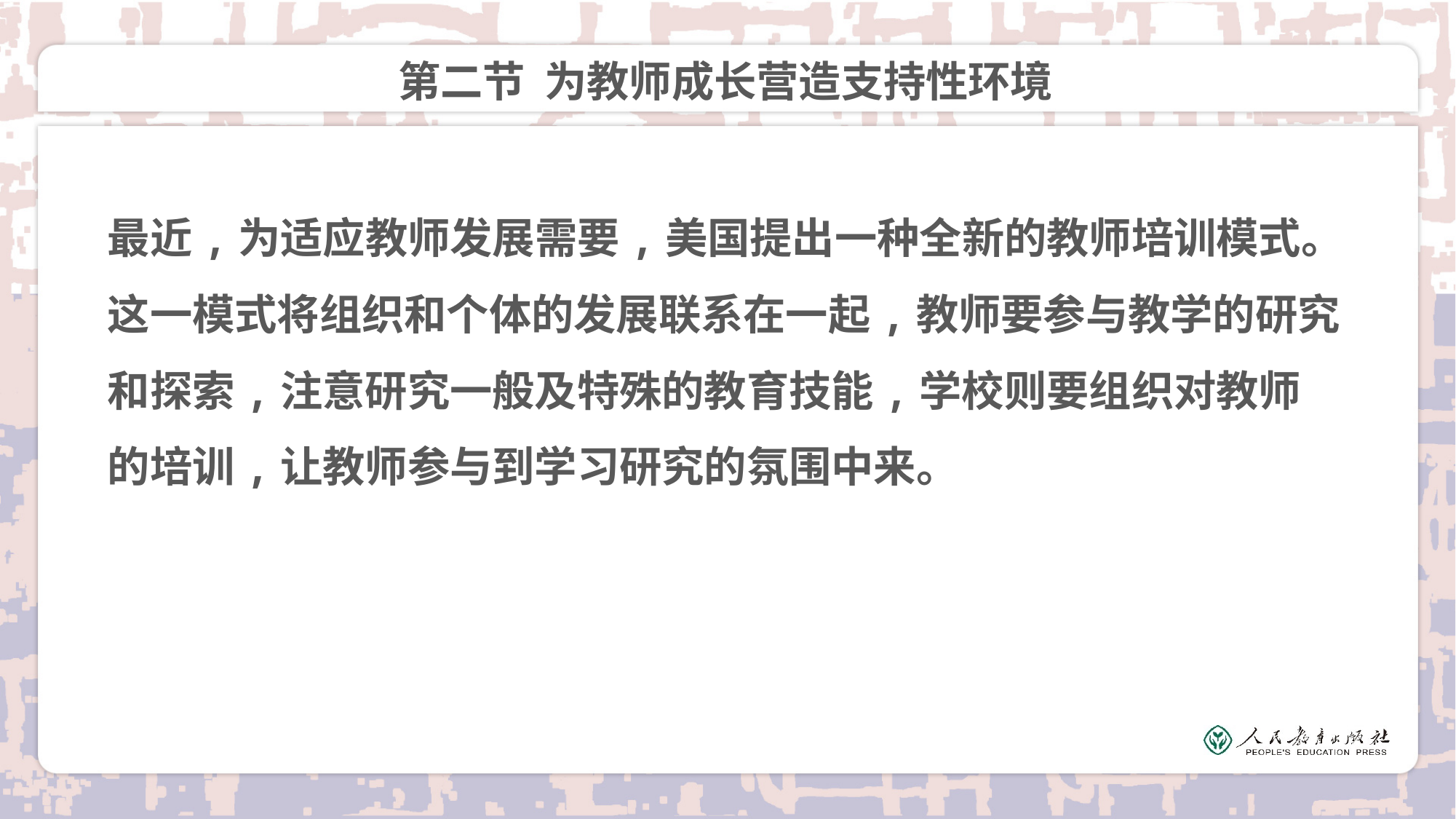

# 第二节  为教师成长营造支持性环境
最近,为适应教师发展需要,美国提出一种全新的教师培训模式。这一模式将组织和个体的发展联系在一起,教师要参与教学的研究和探索,注意研究一般及特殊的教育技能,学校则要组织对教师的培训,让教师参与到学习研究的氛围中来。